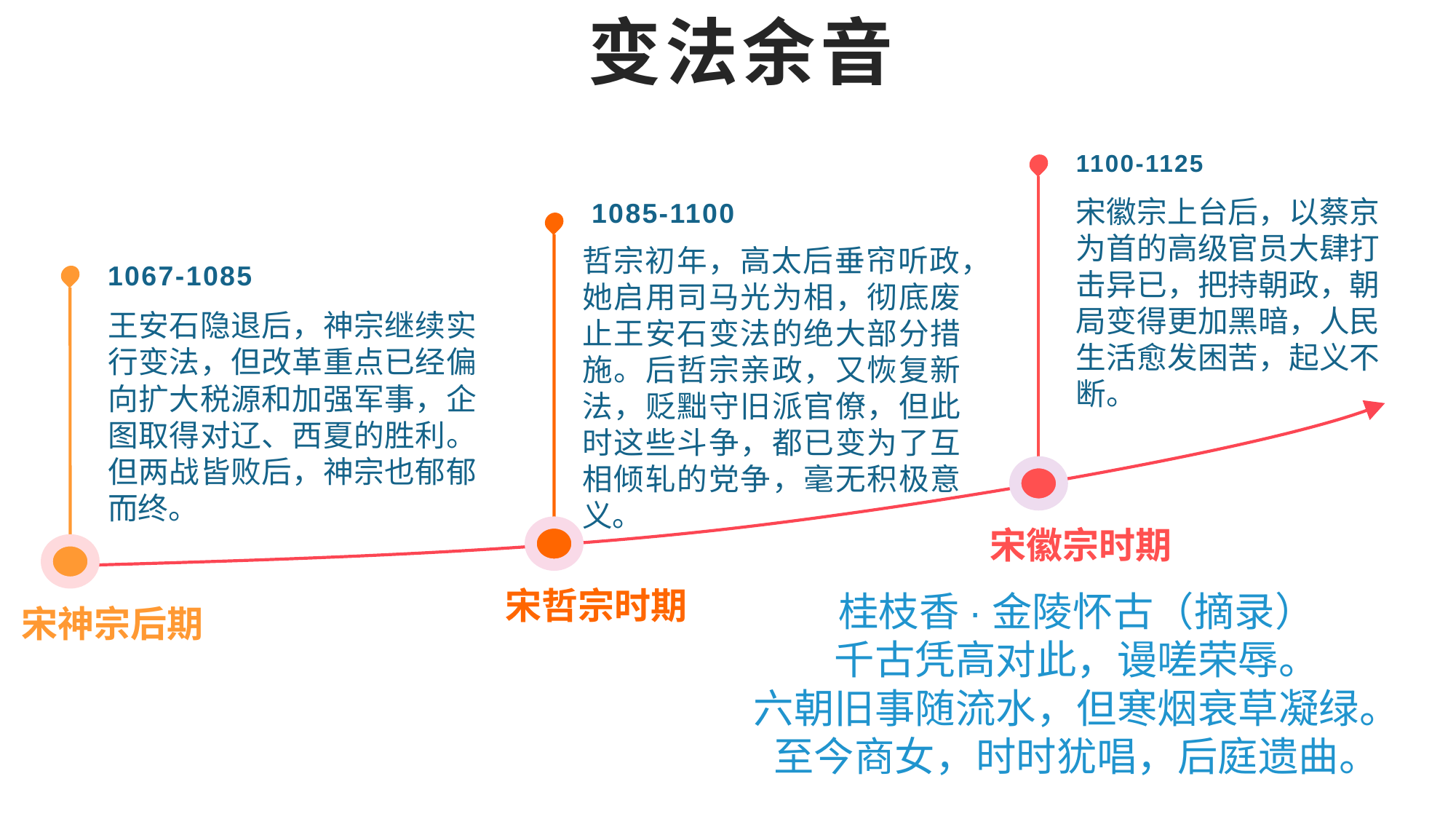

# 变法余音
1100-1125

宋徽宗上台后，以蔡京为首的高级官员大肆打击异已，把持朝政，朝局变得更加黑暗，人民生活愈发困苦，起义不断。
1085-1100

哲宗初年，高太后垂帘听政，她启用司马光为相，彻底废止王安石变法的绝大部分措施。后哲宗亲政，又恢复新法，贬黜守旧派官僚，但此时这些斗争，都已变为了互相倾轧的党争，毫无积极意义。
1067-1085

王安石隐退后，神宗继续实行变法，但改革重点已经偏向扩大税源和加强军事，企图取得对辽、西夏的胜利。但两战皆败后，神宗也郁郁而终。

宋徽宗时期

宋哲宗时期
宋神宗后期
桂枝香·金陵怀古（摘录）
千古凭高对此，谩嗟荣辱。
六朝旧事随流水，但寒烟衰草凝绿。
至今商女，时时犹唱，后庭遗曲。